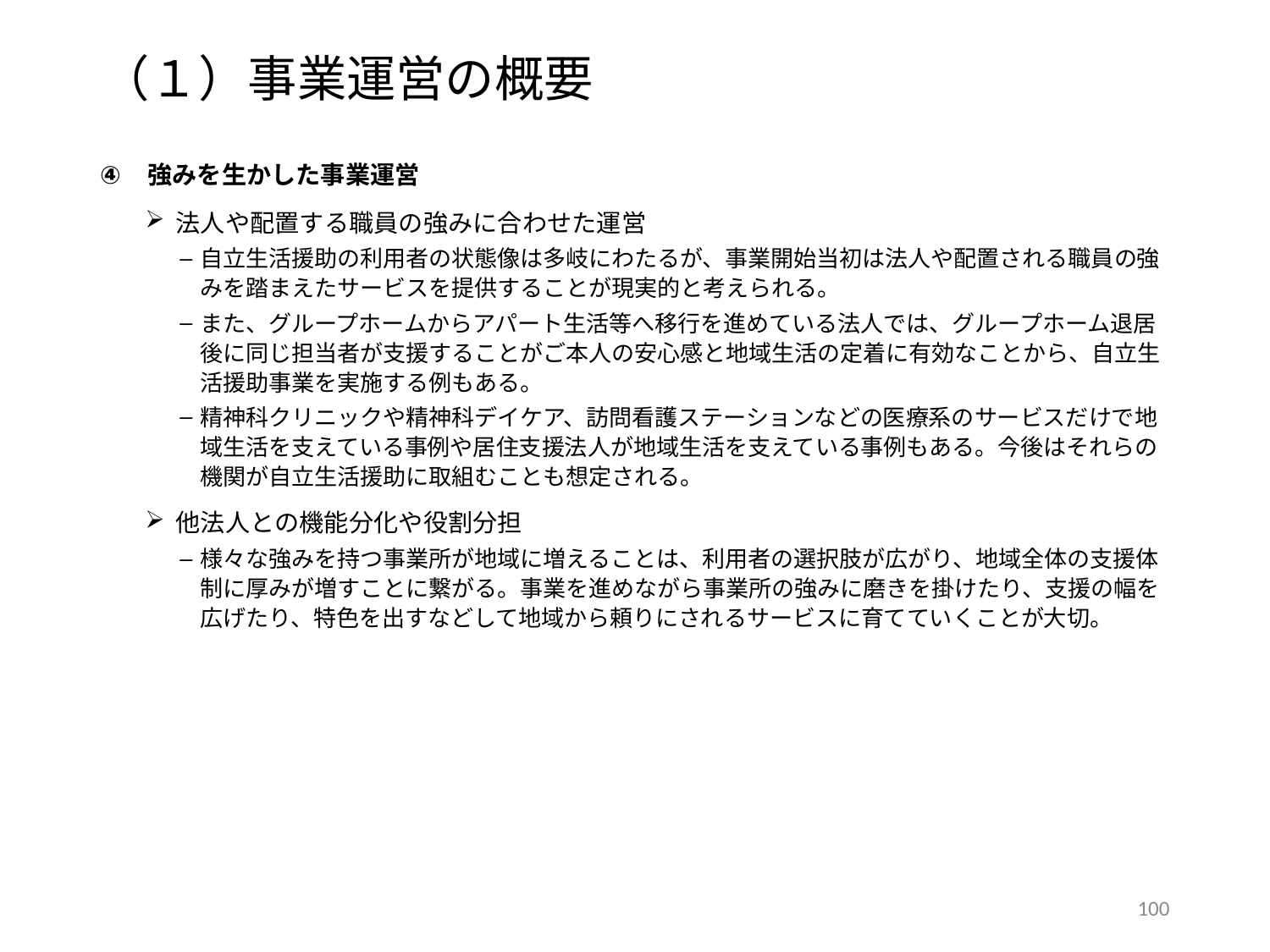

（１）事業運営の概要
強みを生かした事業運営
法人や配置する職員の強みに合わせた運営
自立生活援助の利用者の状態像は多岐にわたるが、事業開始当初は法人や配置される職員の強みを踏まえたサービスを提供することが現実的と考えられる。
また、グループホームからアパート生活等へ移行を進めている法人では、グループホーム退居後に同じ担当者が支援することがご本人の安心感と地域生活の定着に有効なことから、自立生活援助事業を実施する例もある。
精神科クリニックや精神科デイケア、訪問看護ステーションなどの医療系のサービスだけで地域生活を支えている事例や居住支援法人が地域生活を支えている事例もある。今後はそれらの機関が自立生活援助に取組むことも想定される。
他法人との機能分化や役割分担
様々な強みを持つ事業所が地域に増えることは、利用者の選択肢が広がり、地域全体の支援体制に厚みが増すことに繋がる。事業を進めながら事業所の強みに磨きを掛けたり、支援の幅を広げたり、特色を出すなどして地域から頼りにされるサービスに育てていくことが大切。

100